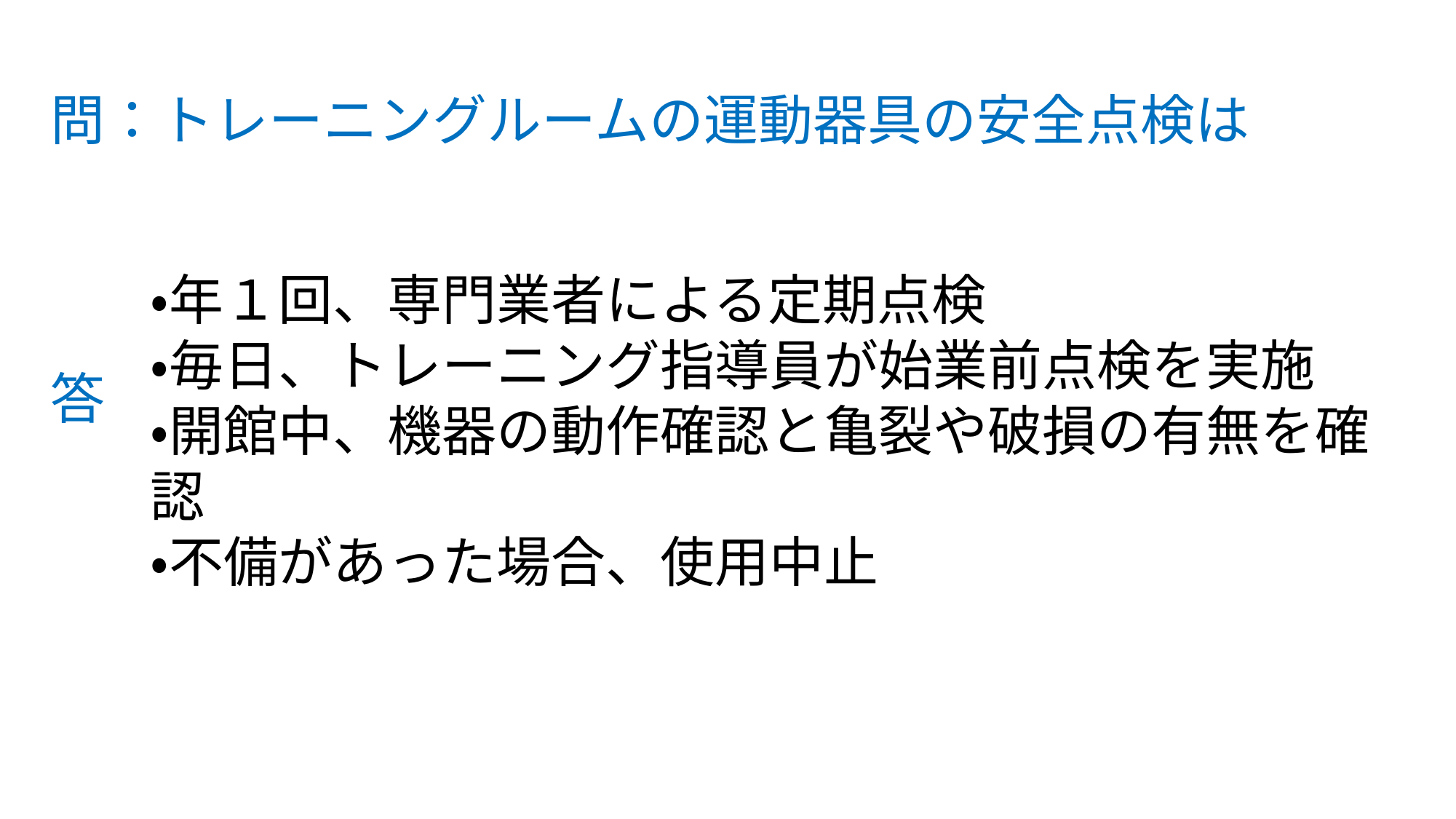

問：トレーニングルームの運動器具の安全点検は
・年１回、専門業者による定期点検
・毎日、トレーニング指導員が始業前点検を実施
・開館中、機器の動作確認と亀裂や破損の有無を確認
・不備があった場合、使用中止
答